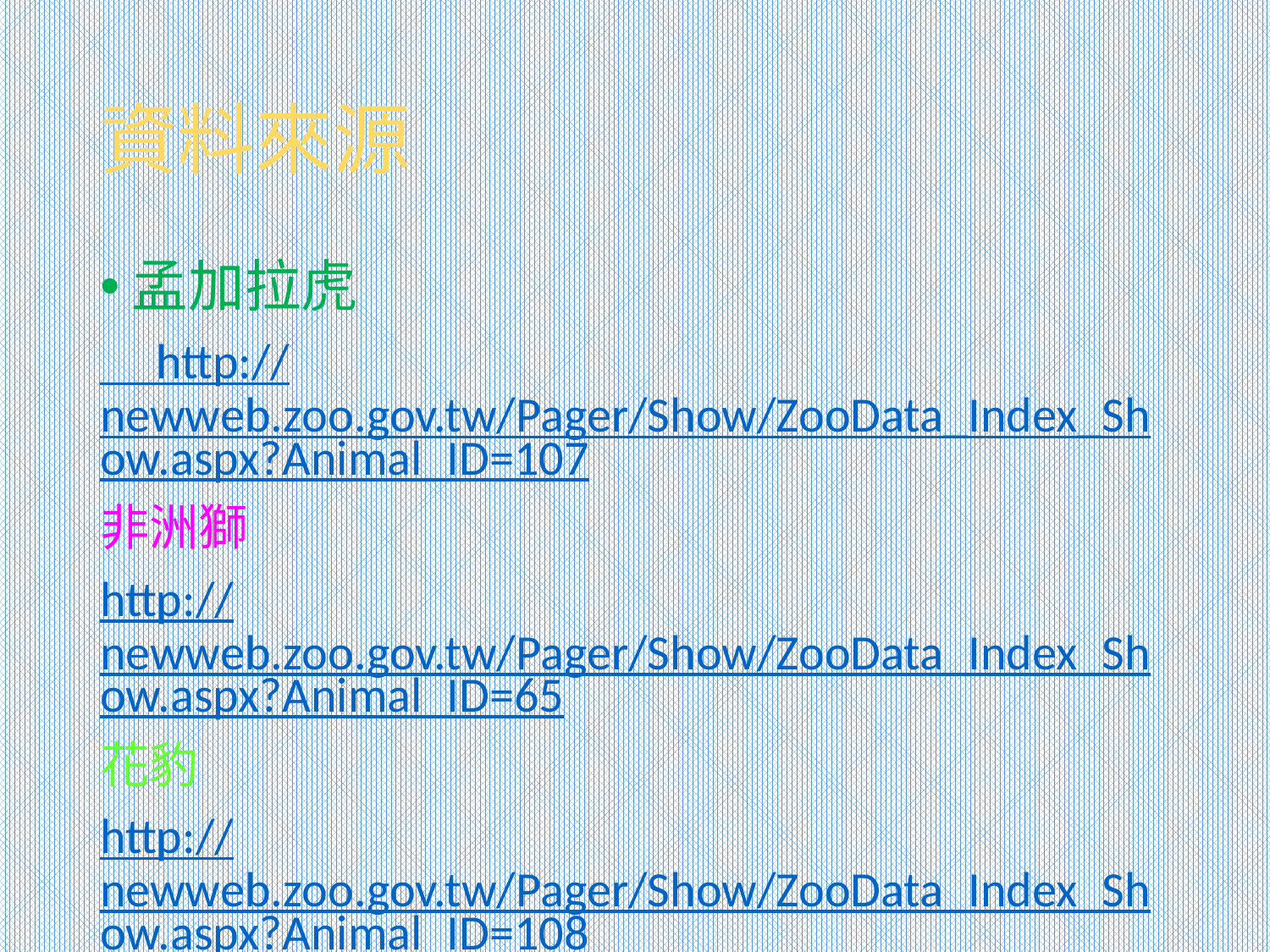

# 資料來源
孟加拉虎
     http://newweb.zoo.gov.tw/Pager/Show/ZooData_Index_Show.aspx?Animal_ID=107
非洲獅
http://newweb.zoo.gov.tw/Pager/Show/ZooData_Index_Show.aspx?Animal_ID=65
花豹
http://newweb.zoo.gov.tw/Pager/Show/ZooData_Index_Show.aspx?Animal_ID=108